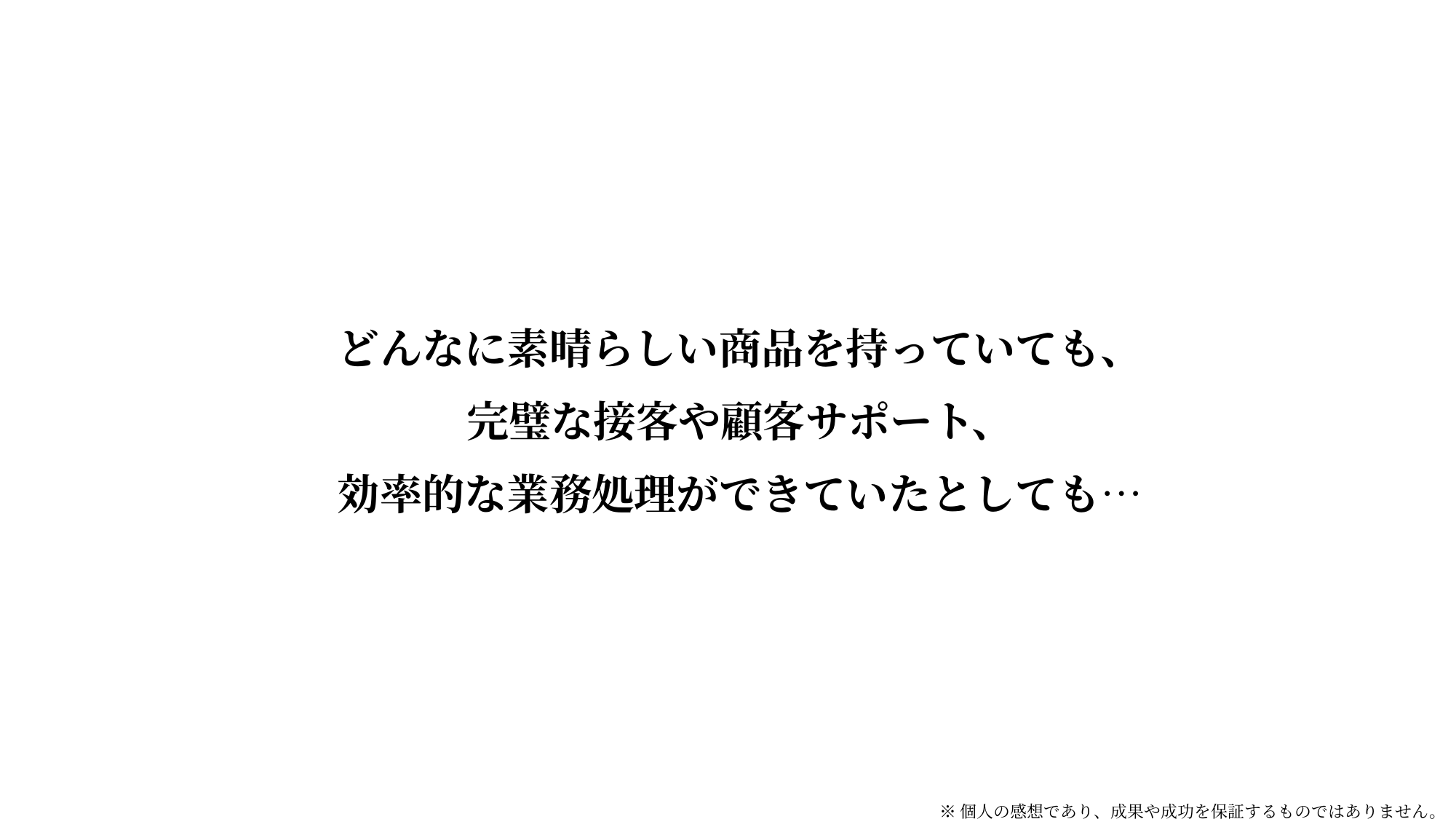

どんなに素晴らしい商品を持っていても、
完璧な接客や顧客サポート、
効率的な業務処理ができていたとしても…
※個人の感想であり、成果や成功を保証するものではありません。